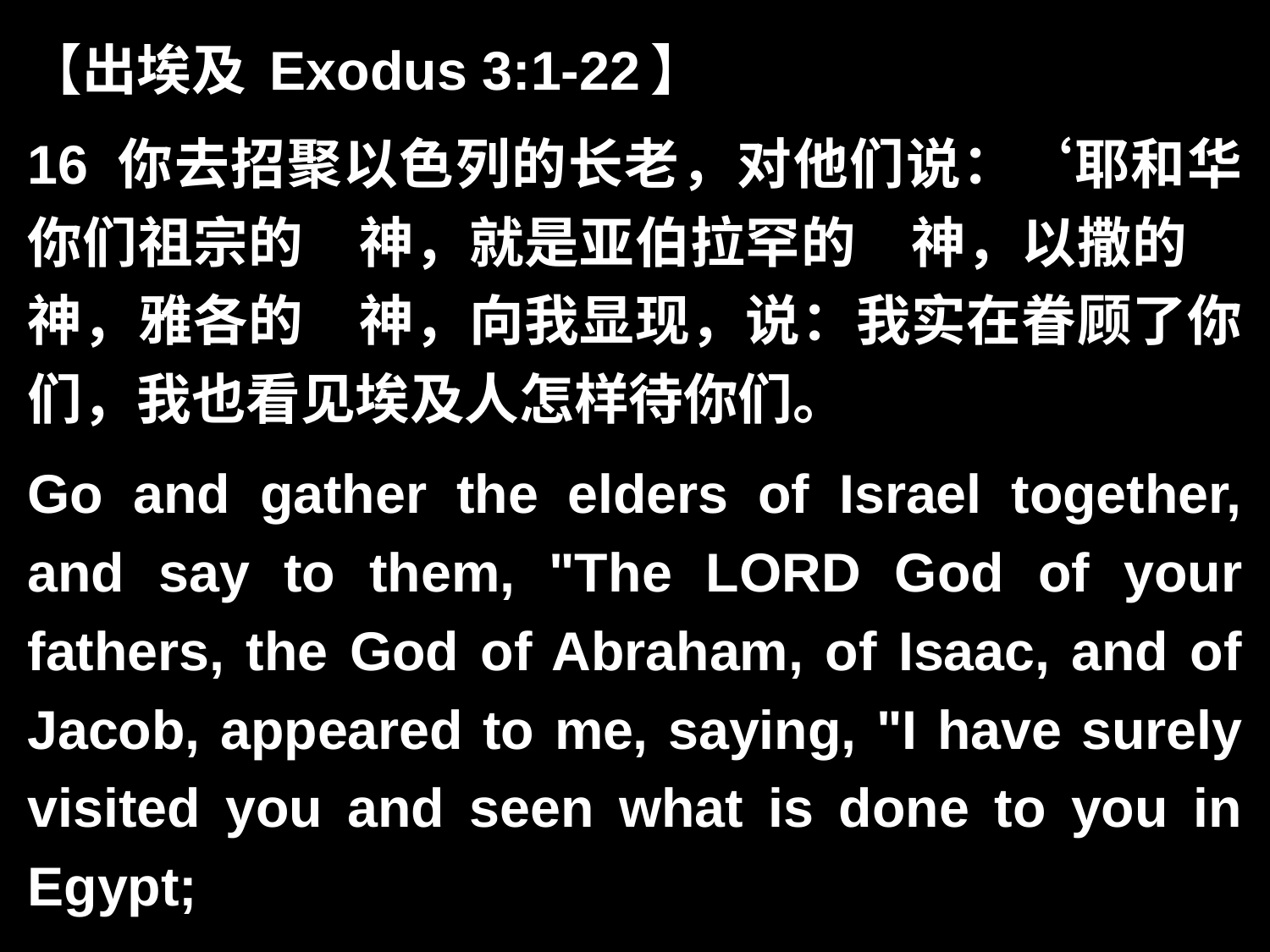

【出埃及 Exodus 3:1-22】
16 你去招聚以色列的长老，对他们说：‘耶和华你们祖宗的　神，就是亚伯拉罕的　神，以撒的　神，雅各的　神，向我显现，说：我实在眷顾了你们，我也看见埃及人怎样待你们。
Go and gather the elders of Israel together, and say to them, "The LORD God of your fathers, the God of Abraham, of Isaac, and of Jacob, appeared to me, saying, "I have surely visited you and seen what is done to you in Egypt;